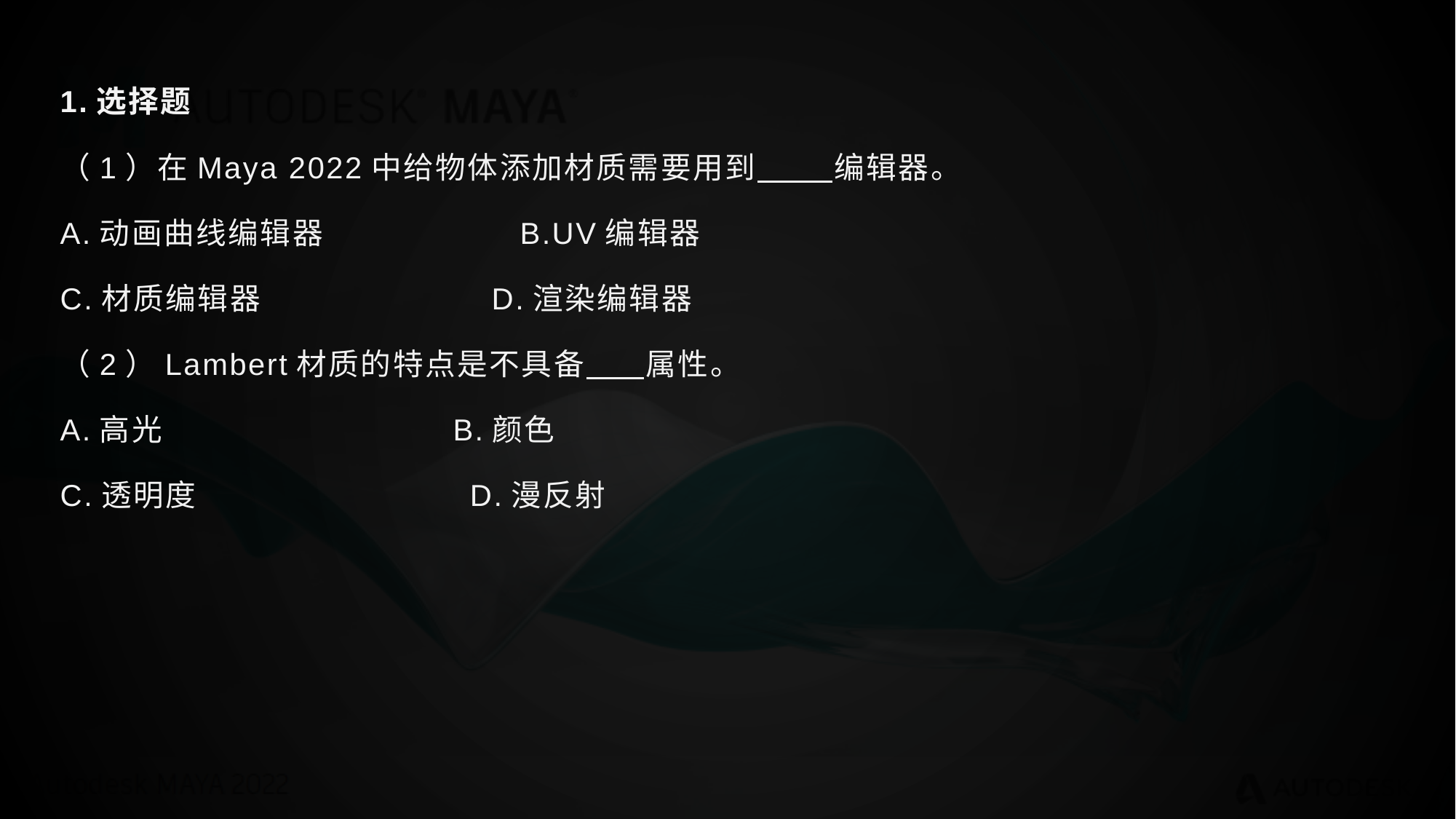

1.选择题
（1）在Maya 2022中给物体添加材质需要用到         编辑器。
A.动画曲线编辑器                      B.UV编辑器
C.材质编辑器                          D.渲染编辑器
（2）Lambert材质的特点是不具备       属性。
A.高光                                 B.颜色
C.透明度                               D.漫反射